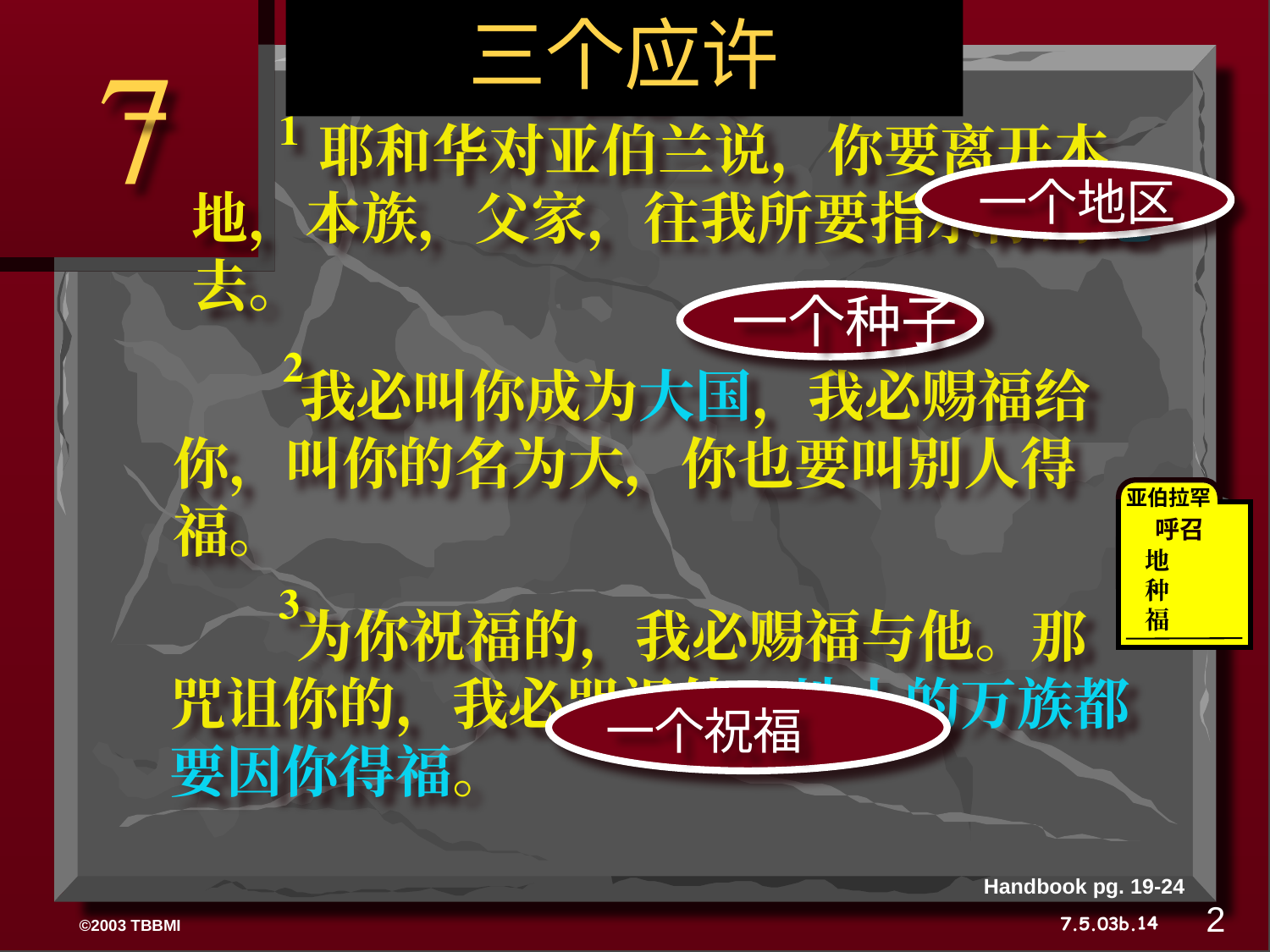

三个应许

7

                            创世记 12
	耶和华对亚伯兰说，你要离开本地，本族，父家，往我所要指示你的地去。
1

一个地区
一个种子

	我必叫你成为大国，我必赐福给你，叫你的名为大，你也要叫别人得福。
2
亚伯拉罕

呼召

	为你祝福的，我必赐福与他。那咒诅你的，我必咒诅他，地上的万族都要因你得福。
3
地
种
福

一个祝福
Handbook pg. 19-24
2
14